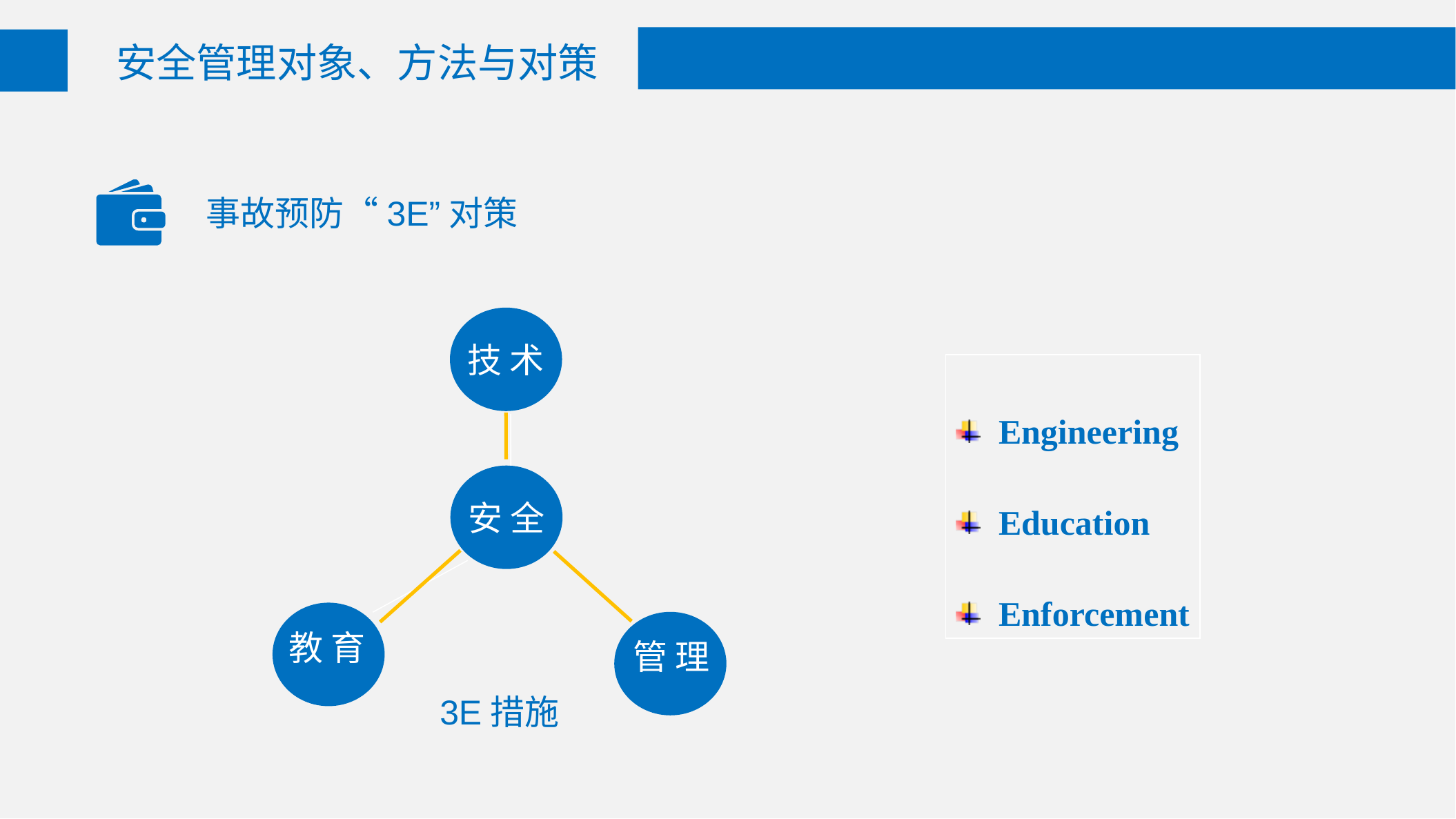

安全管理对象、方法与对策

事故预防“3E”对策

技 术

安 全

教 育
管 理
3E措施
Engineering
Education
Enforcement